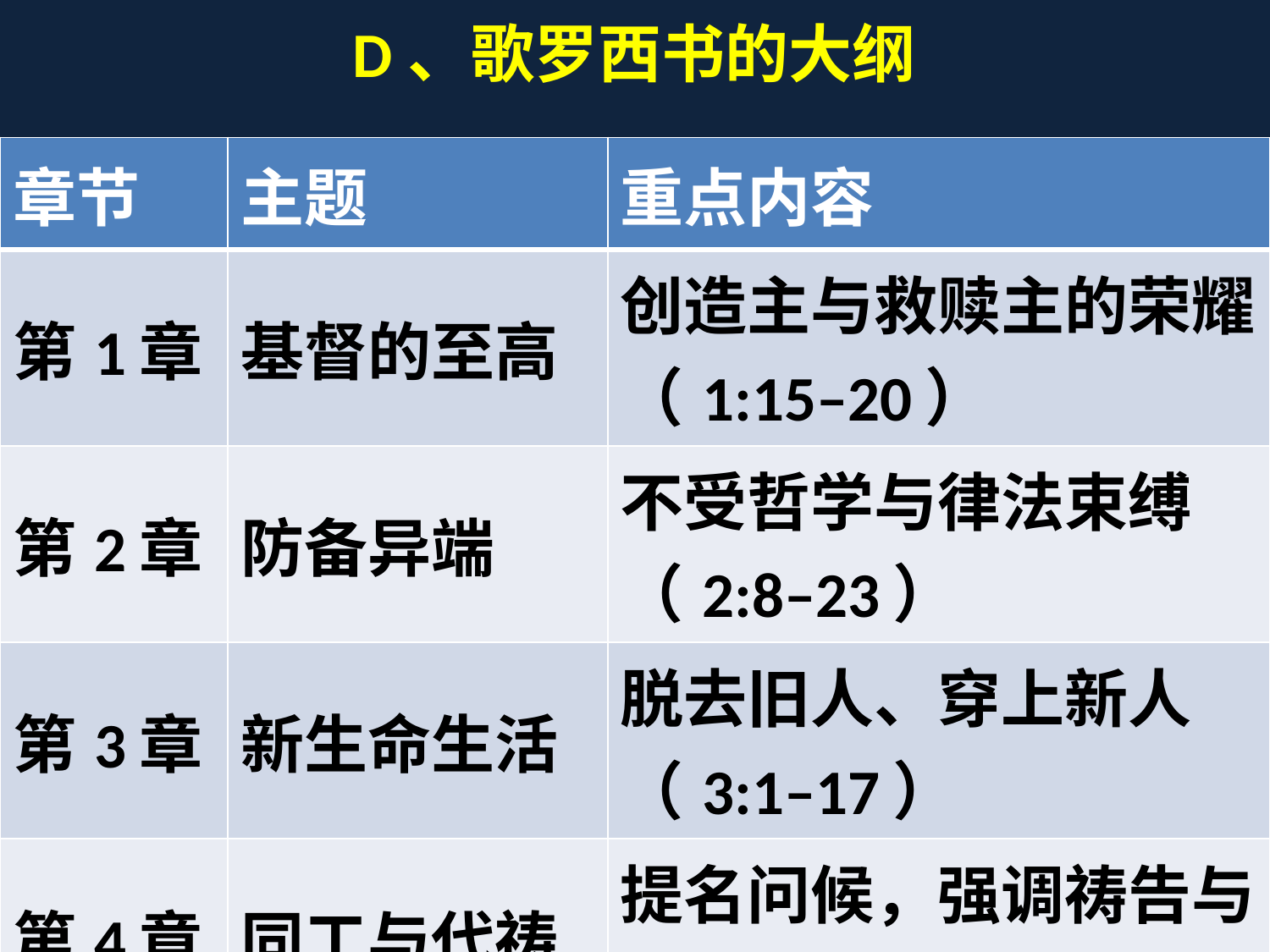

D、歌罗西书的大纲

| 章节 | 主题 | 重点内容 |
| --- | --- | --- |
| 第1章 | 基督的至高 | 创造主与救赎主的荣耀（1:15–20） |
| 第2章 | 防备异端 | 不受哲学与律法束缚（2:8–23） |
| 第3章 | 新生命生活 | 脱去旧人、穿上新人（3:1–17） |
| 第4章 | 同工与代祷 | 提名问候，强调祷告与团队服事 |